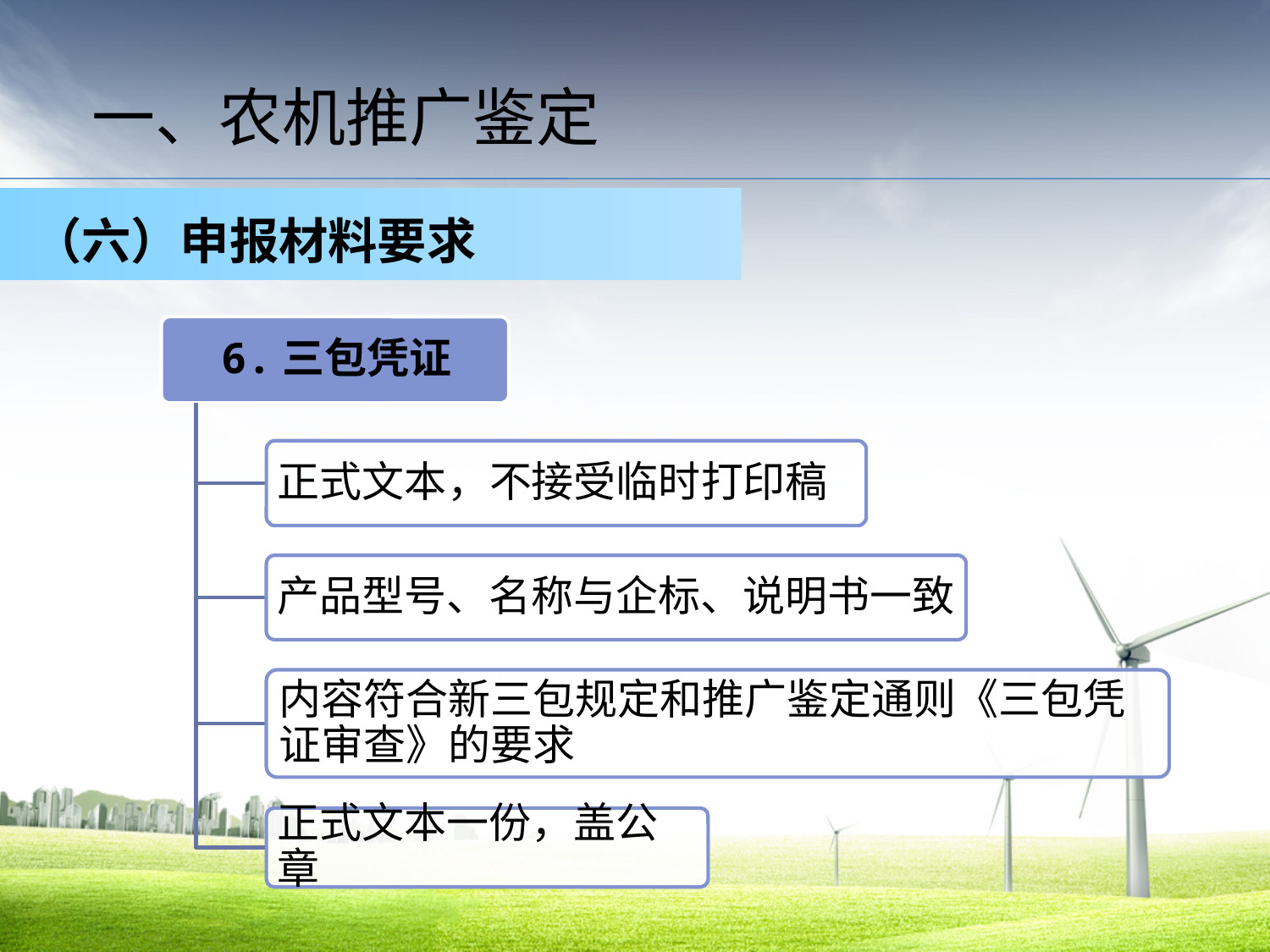

一、农机推广鉴定

（六）申报材料要求
6.三包凭证
正式文本，不接受临时打印稿
产品型号、名称与企标、说明书一致
内容符合新三包规定和推广鉴定通则《三包凭证审查》的要求
正式文本一份，盖公章